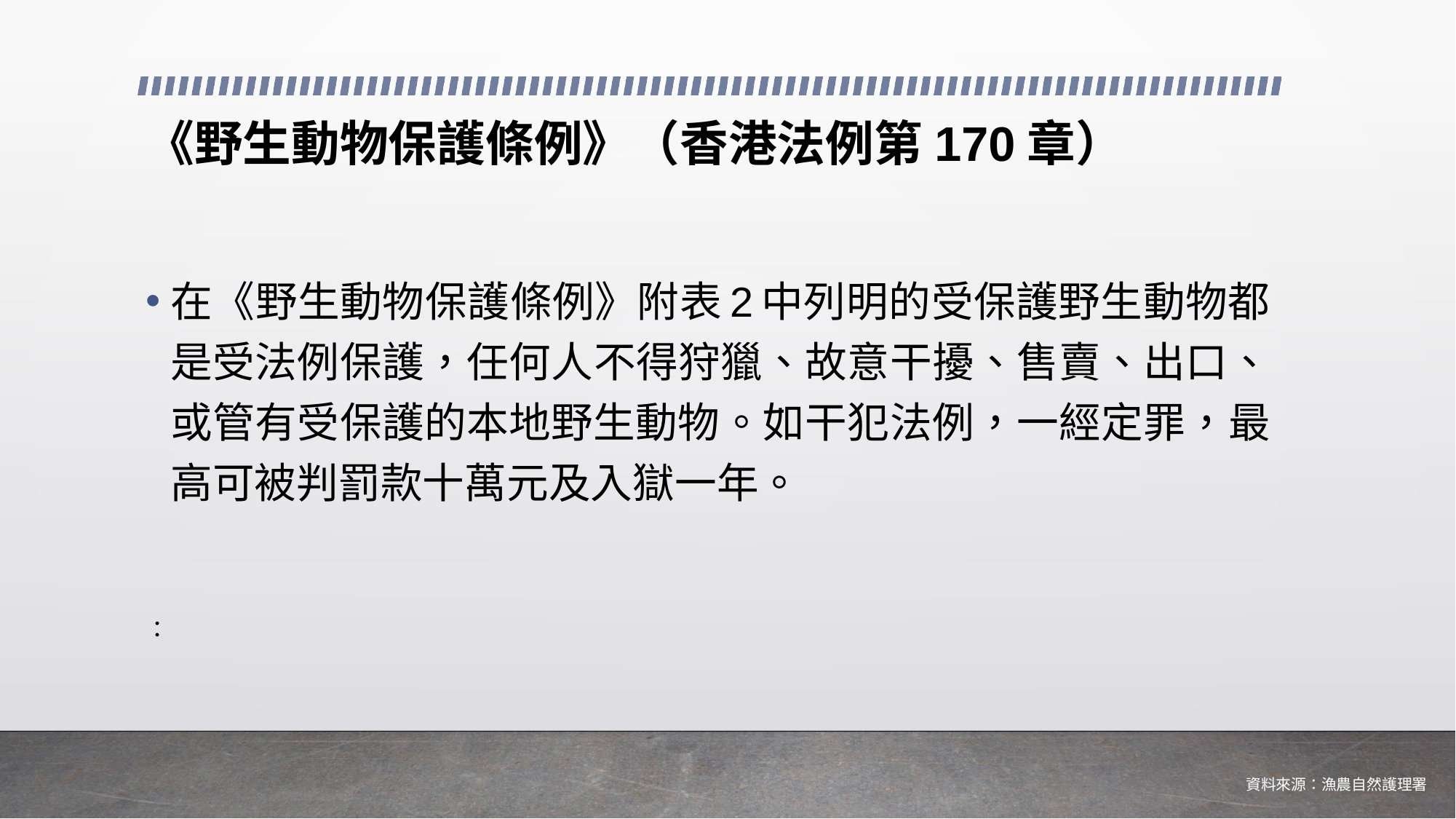

# 《野生動物保護條例》（香港法例第170章）
在《野生動物保護條例》附表2中列明的受保護野生動物都是受法例保護，任何人不得狩獵、故意干擾、售賣、出口、或管有受保護的本地野生動物。如干犯法例，一經定罪，最高可被判罰款十萬元及入獄一年。

：
資料來源：漁農自然護理署